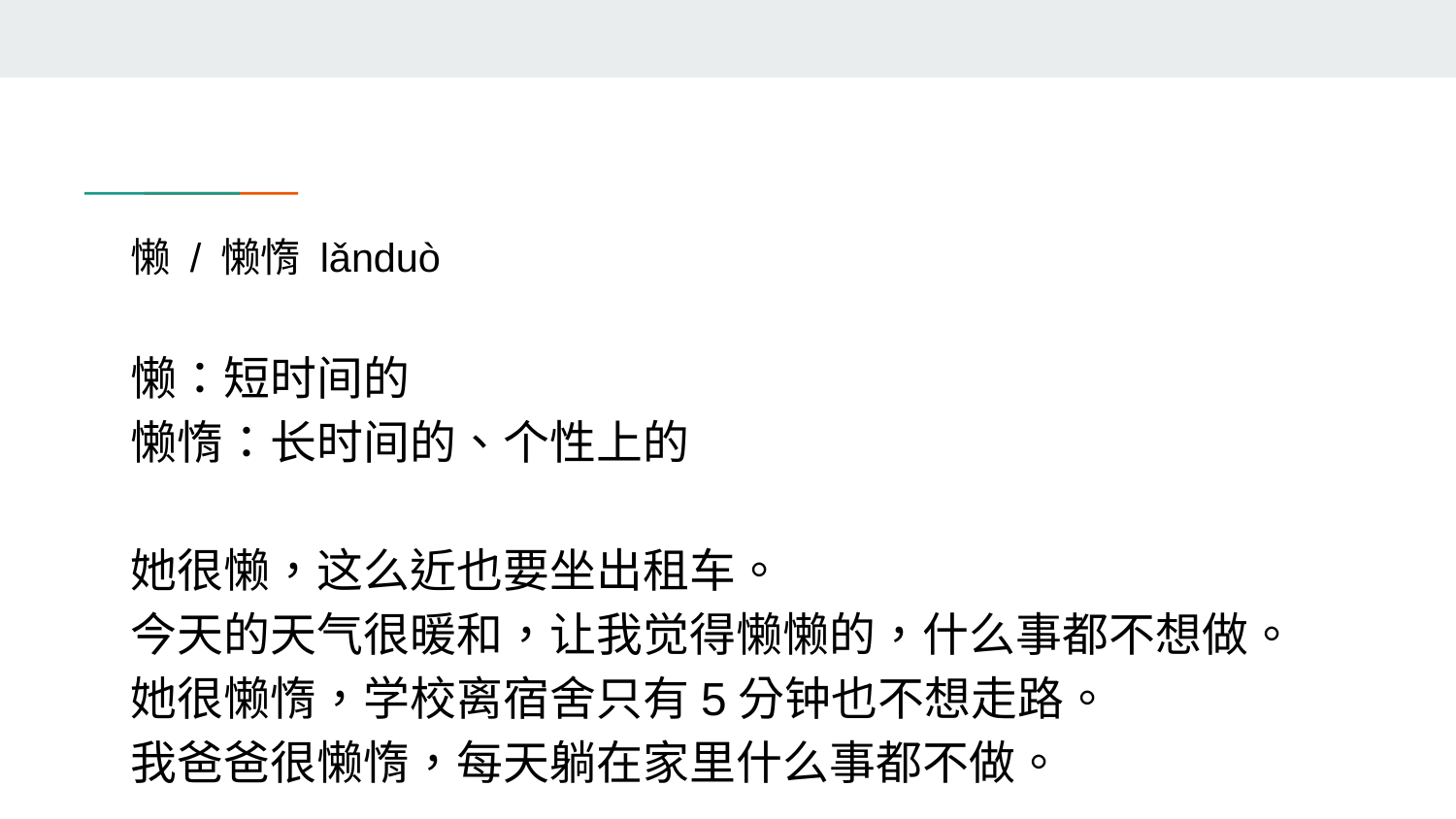

# 懒 / 懒惰 lǎnduò
懒：短时间的
懒惰：长时间的、个性上的

她很懒，这么近也要坐出租车。
今天的天气很暖和，让我觉得懒懒的，什么事都不想做。
她很懒惰，学校离宿舍只有5分钟也不想走路。
我爸爸很懒惰，每天躺在家里什么事都不做。